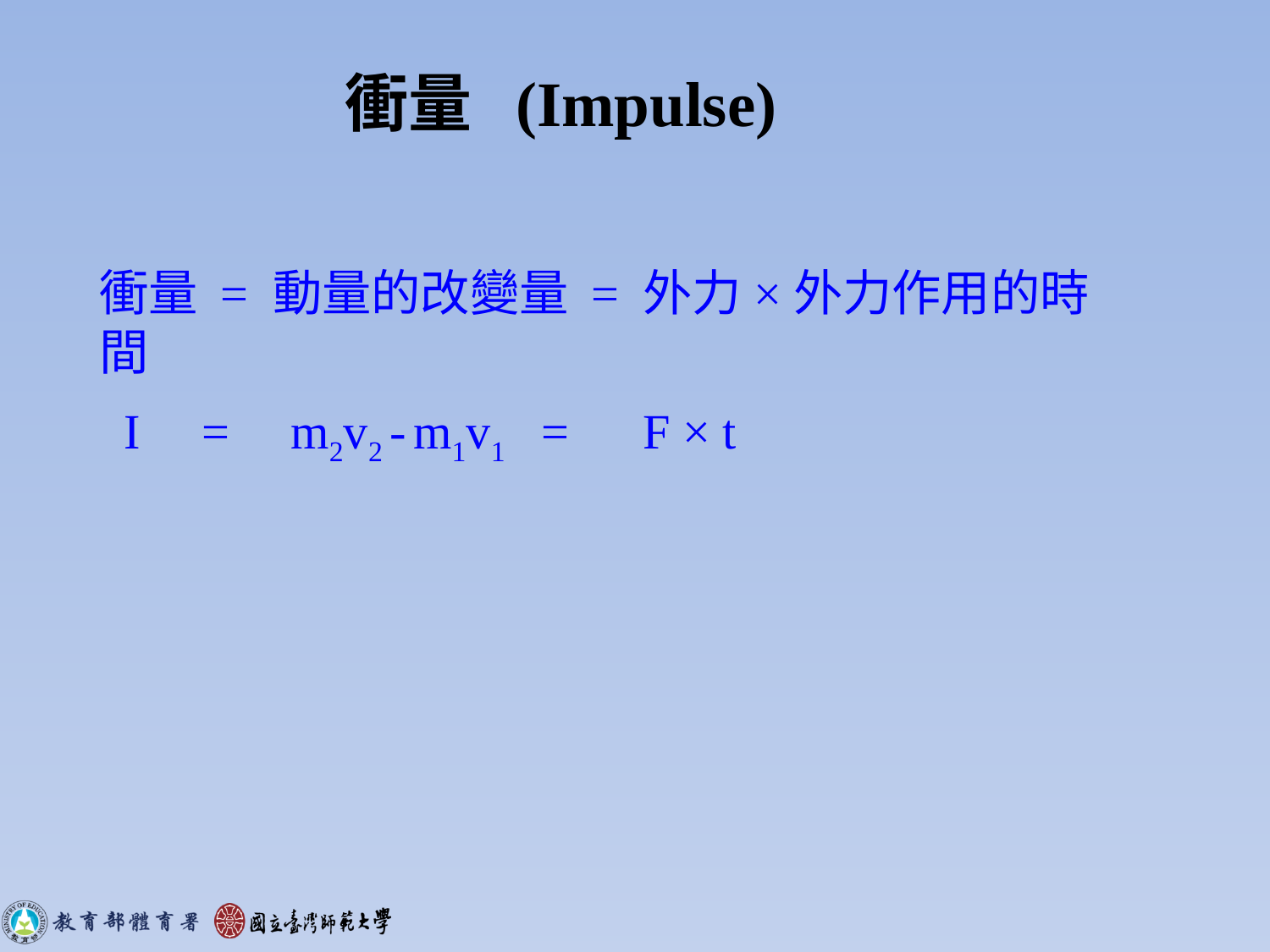

衝量  (Impulse)
衝量 = 動量的改變量 = 外力×外力作用的時間
  I     =     m2v2 - m1v1     =      F × t